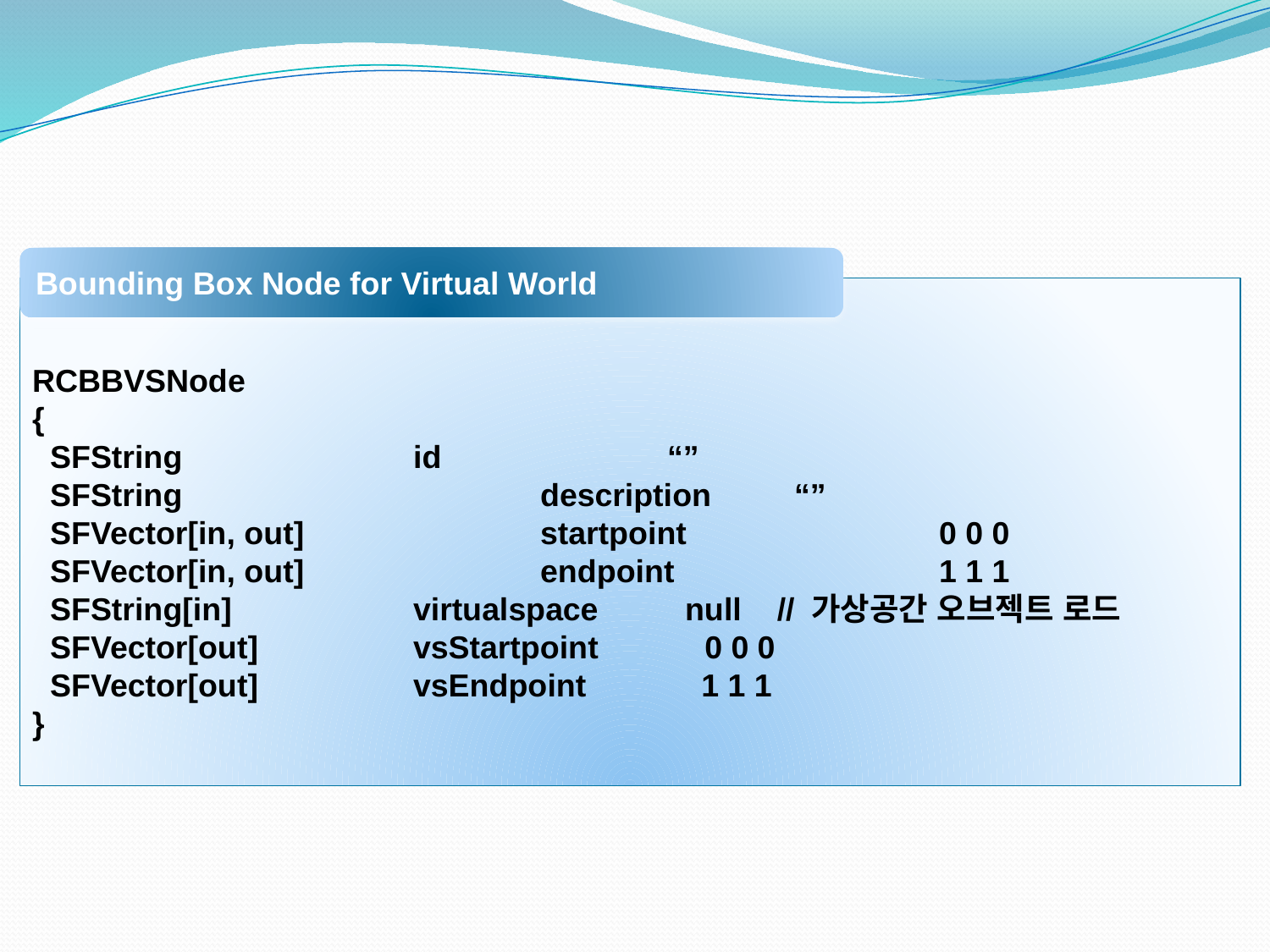

#
Bounding Box Node for Virtual World

RCBBVSNode
{
  SFString 		id		“”
  SFString			description	“”
  SFVector[in, out]		startpoint		  0 0 0
  SFVector[in, out]		endpoint		  1 1 1
  SFString[in]		virtualspace 	  null    // 가상공간 오브젝트 로드
  SFVector[out]		vsStartpoint            0 0 0
  SFVector[out]		vsEndpoint             1 1 1
}